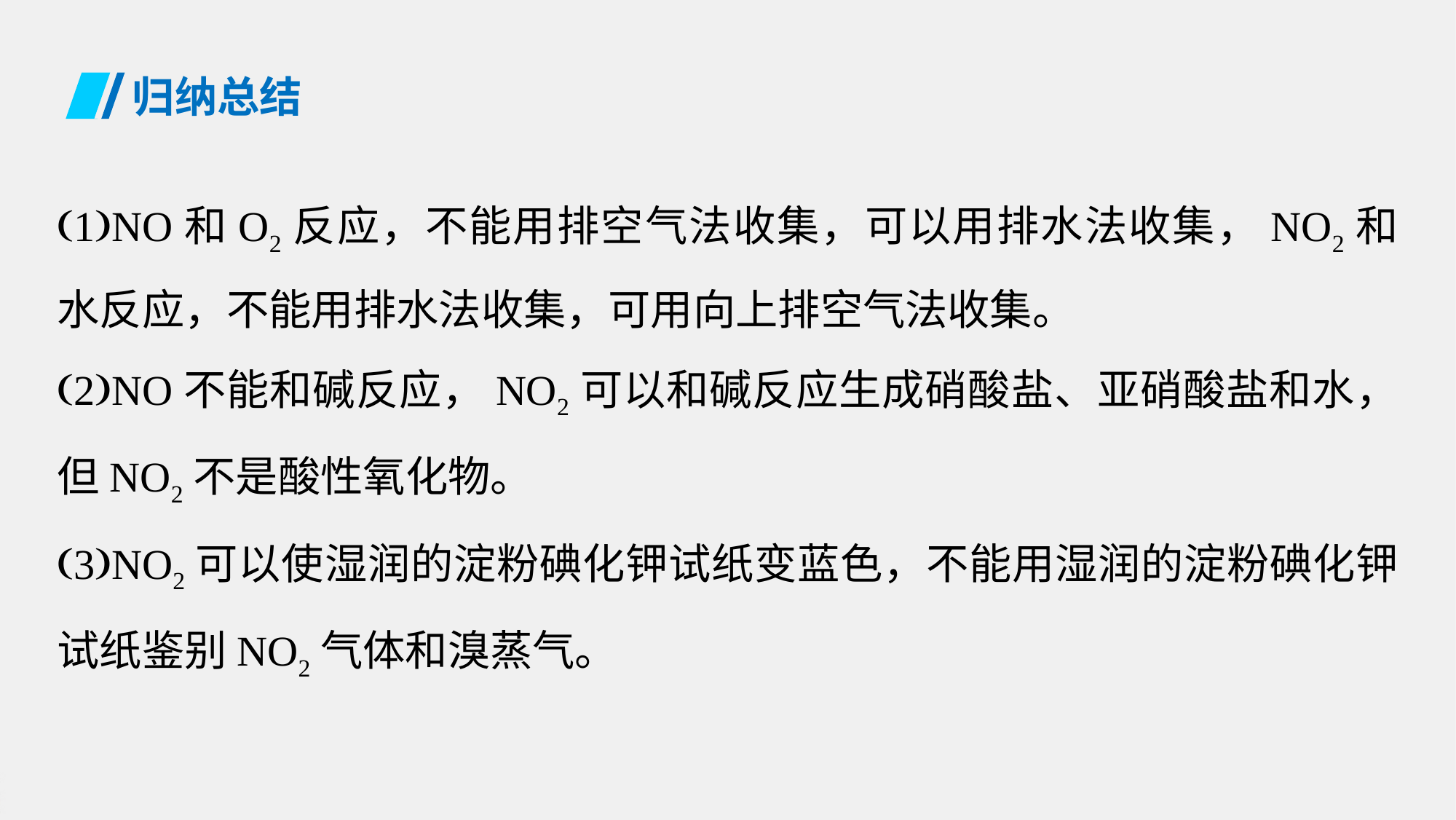

归纳总结

(1)NO和O2反应，不能用排空气法收集，可以用排水法收集，NO2和水反应，不能用排水法收集，可用向上排空气法收集。
(2)NO不能和碱反应，NO2可以和碱反应生成硝酸盐、亚硝酸盐和水，但NO2不是酸性氧化物。
(3)NO2可以使湿润的淀粉碘化钾试纸变蓝色，不能用湿润的淀粉碘化钾试纸鉴别NO2气体和溴蒸气。